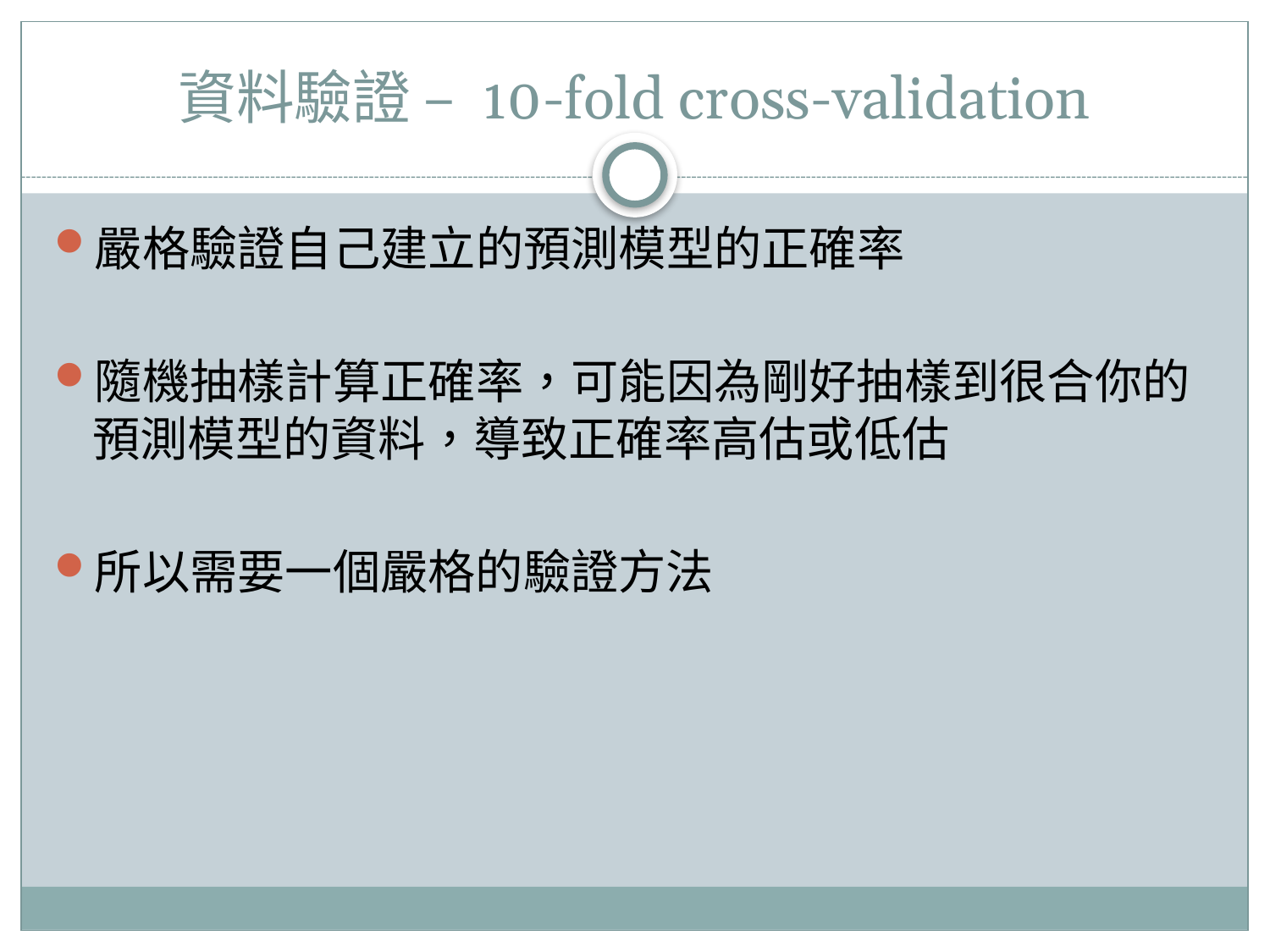

# 資料驗證 – 10-fold cross-validation
嚴格驗證自己建立的預測模型的正確率

隨機抽樣計算正確率，可能因為剛好抽樣到很合你的預測模型的資料，導致正確率高估或低估

所以需要一個嚴格的驗證方法